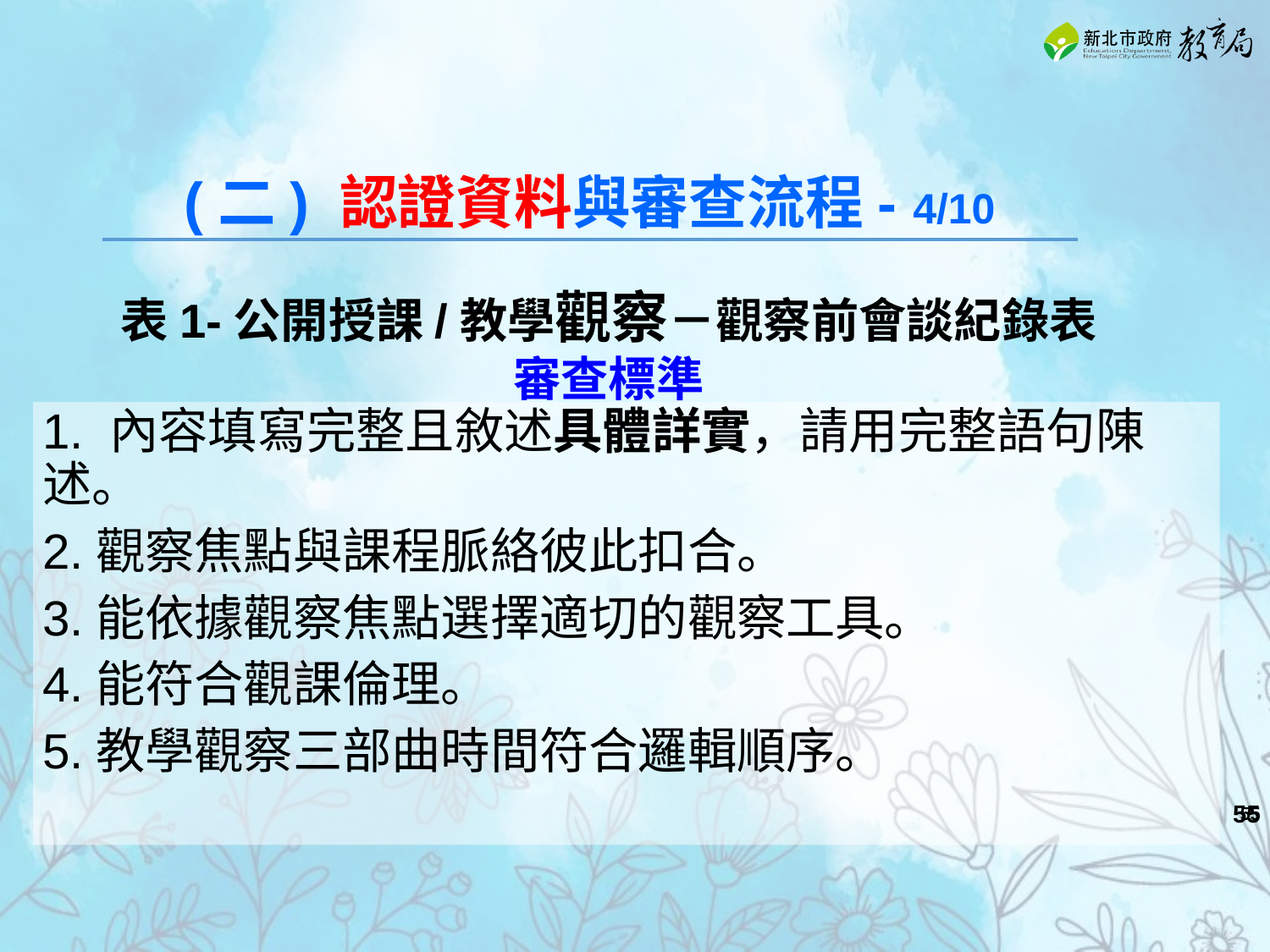

(二) 認證資料與審查流程- 4/10
表1-公開授課/教學觀察－觀察前會談紀錄表
審查標準
1. 內容填寫完整且敘述具體詳實，請用完整語句陳述。
2.觀察焦點與課程脈絡彼此扣合。
3.能依據觀察焦點選擇適切的觀察工具。
4.能符合觀課倫理。
5.教學觀察三部曲時間符合邏輯順序。
55
55